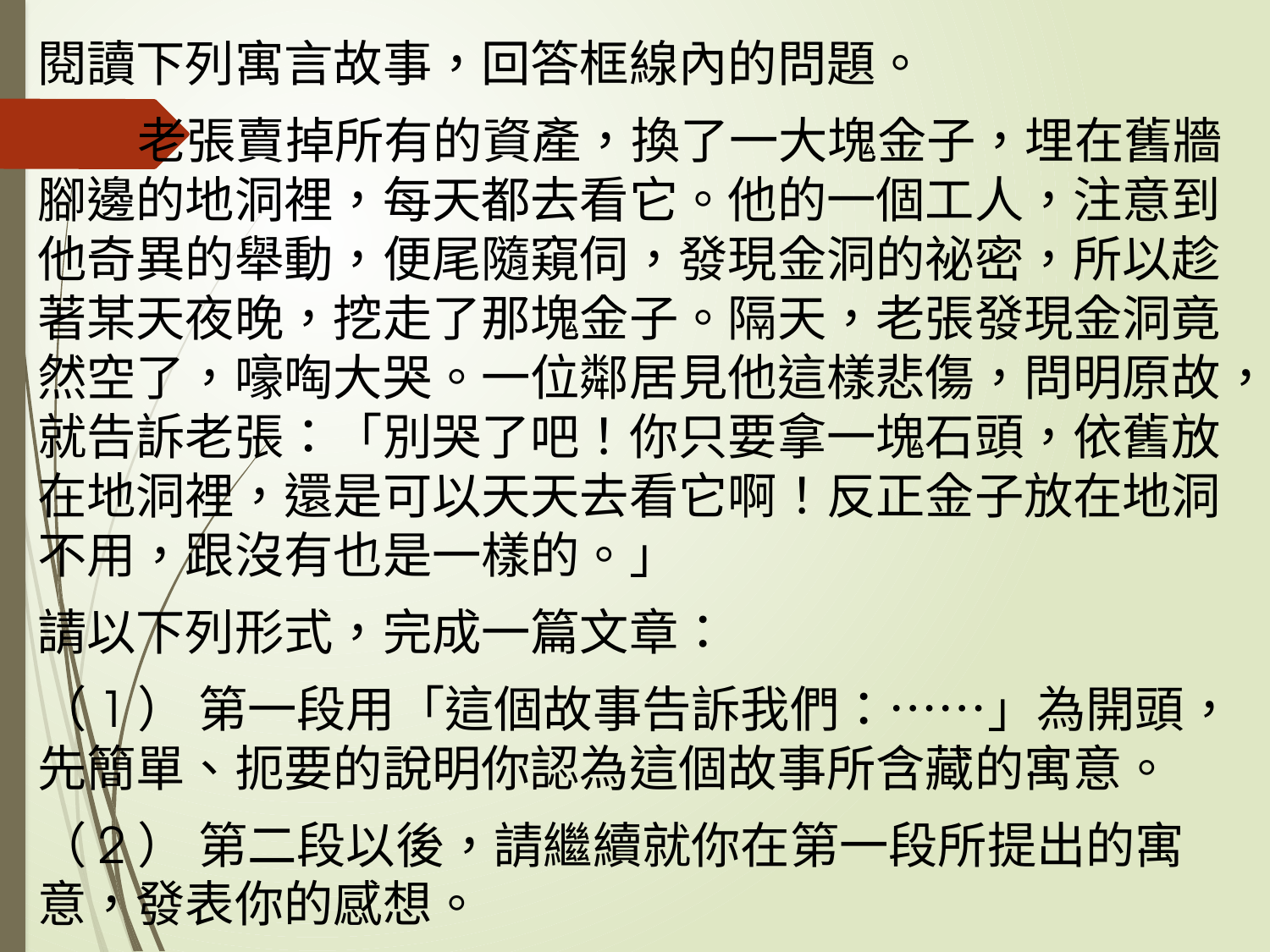

閱讀下列寓言故事，回答框線內的問題。
        老張賣掉所有的資產，換了一大塊金子，埋在舊牆腳邊的地洞裡，每天都去看它。他的一個工人，注意到他奇異的舉動，便尾隨窺伺，發現金洞的祕密，所以趁著某天夜晚，挖走了那塊金子。隔天，老張發現金洞竟然空了，嚎啕大哭。一位鄰居見他這樣悲傷，問明原故，就告訴老張：「別哭了吧！你只要拿一塊石頭，依舊放在地洞裡，還是可以天天去看它啊！反正金子放在地洞不用，跟沒有也是一樣的。」
請以下列形式，完成一篇文章：
（1） 第一段用「這個故事告訴我們：……」為開頭，先簡單、扼要的說明你認為這個故事所含藏的寓意。
（2） 第二段以後，請繼續就你在第一段所提出的寓意，發表你的感想。